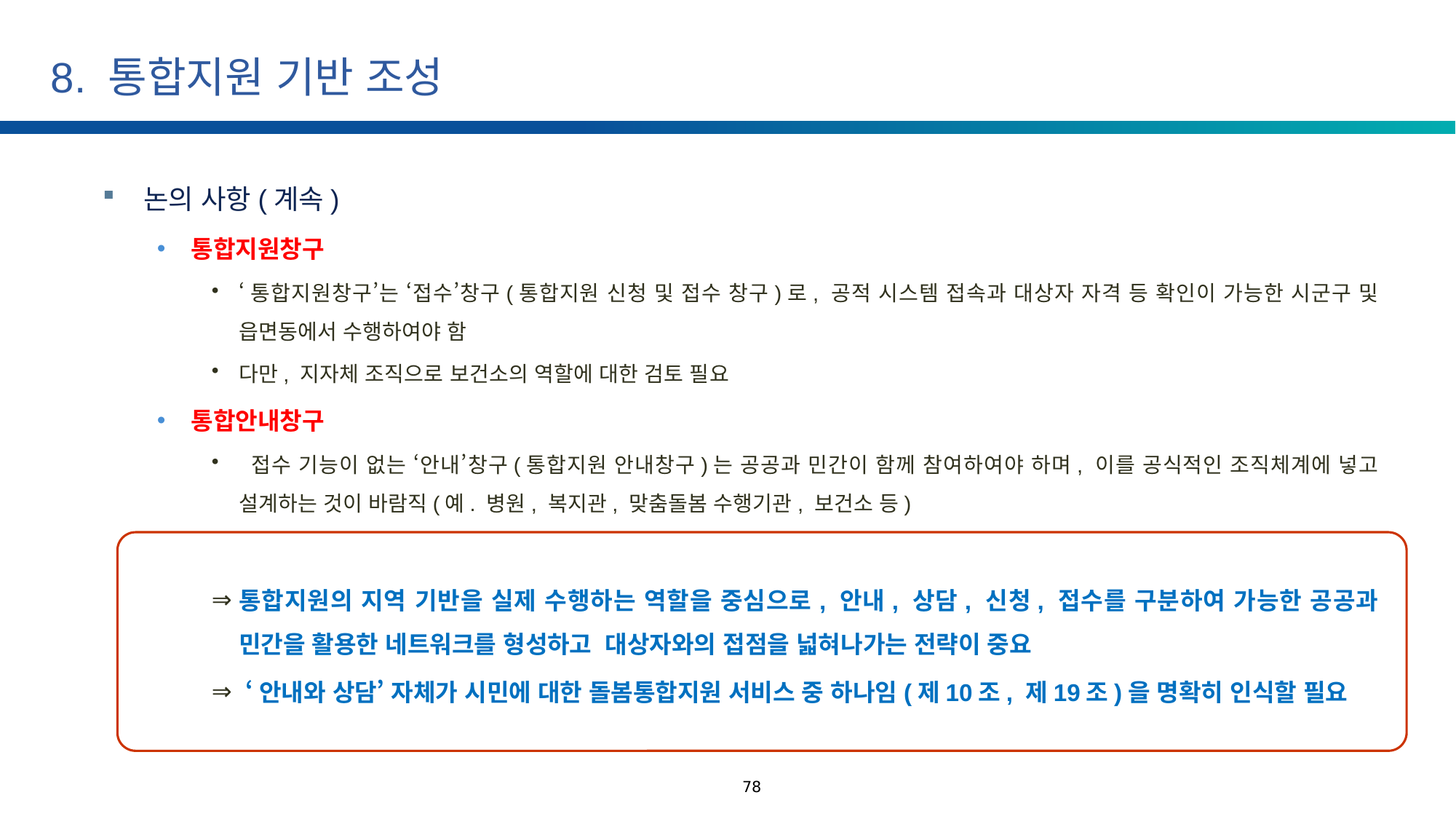

# 8. 통합지원 기반 조성
논의 사항(계속)
통합지원창구
‘통합지원창구’는 ‘접수’창구(통합지원 신청 및 접수 창구)로, 공적 시스템 접속과 대상자 자격 등 확인이 가능한 시군구 및 읍면동에서 수행하여야 함
다만, 지자체 조직으로 보건소의 역할에 대한 검토 필요
통합안내창구
 접수 기능이 없는 ‘안내’창구(통합지원 안내창구)는 공공과 민간이 함께 참여하여야 하며, 이를 공식적인 조직체계에 넣고 설계하는 것이 바람직(예. 병원, 복지관, 맞춤돌봄 수행기관, 보건소 등)

통합지원의 지역 기반을 실제 수행하는 역할을 중심으로, 안내, 상담, 신청, 접수를 구분하여 가능한 공공과 민간을 활용한 네트워크를 형성하고  대상자와의 접점을 넓혀나가는 전략이 중요
 ‘안내와 상담’ 자체가 시민에 대한 돌봄통합지원 서비스 중 하나임(제10조, 제19조)을 명확히 인식할 필요

78